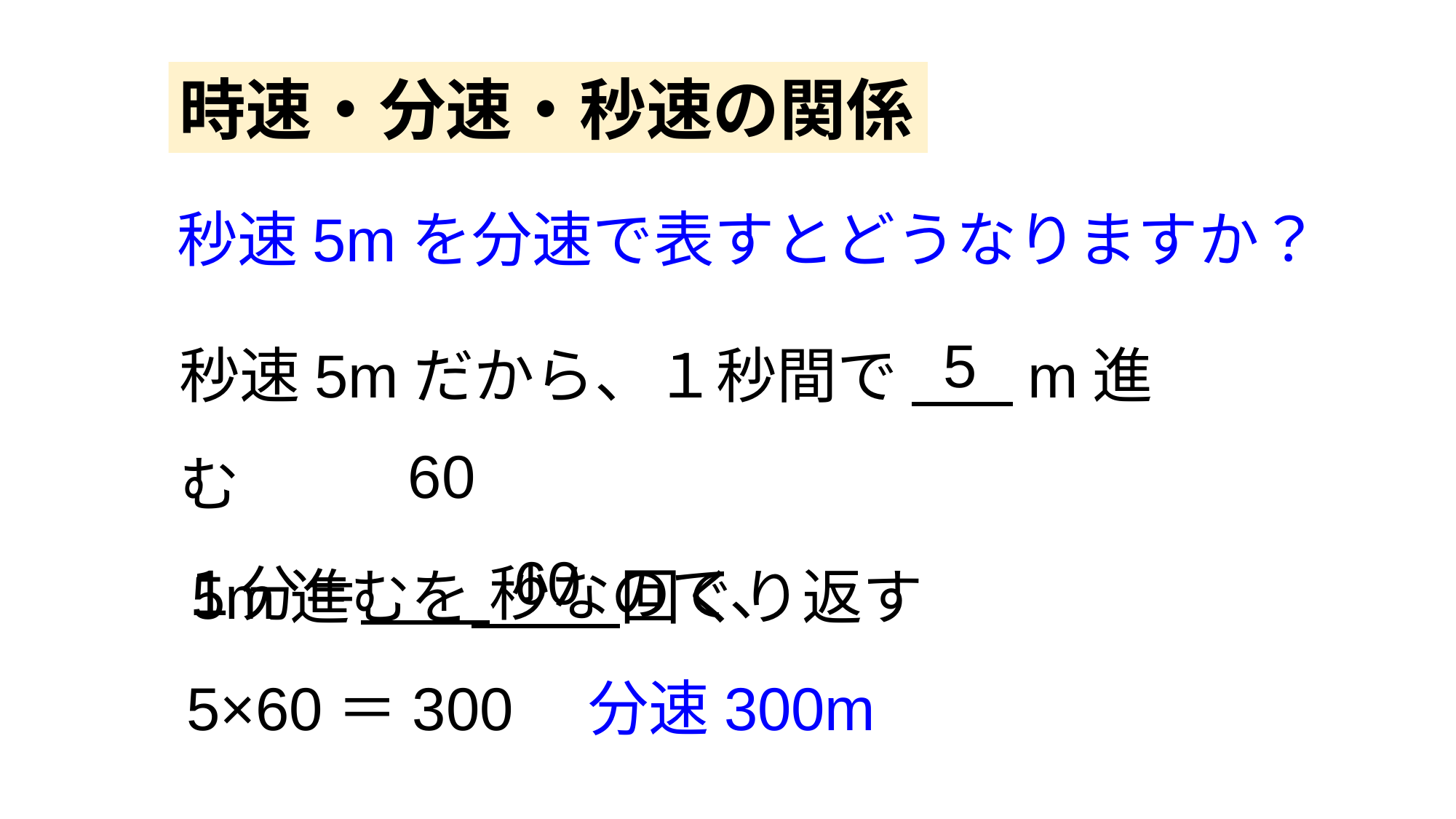

時速・分速・秒速の関係
秒速5mを分速で表すとどうなりますか？
秒速5mだから、１秒間で  　  m進む
１分＝  　   秒なので、
5
60
5m進むを 　 　回くり返す
60
5×60＝300　分速300m